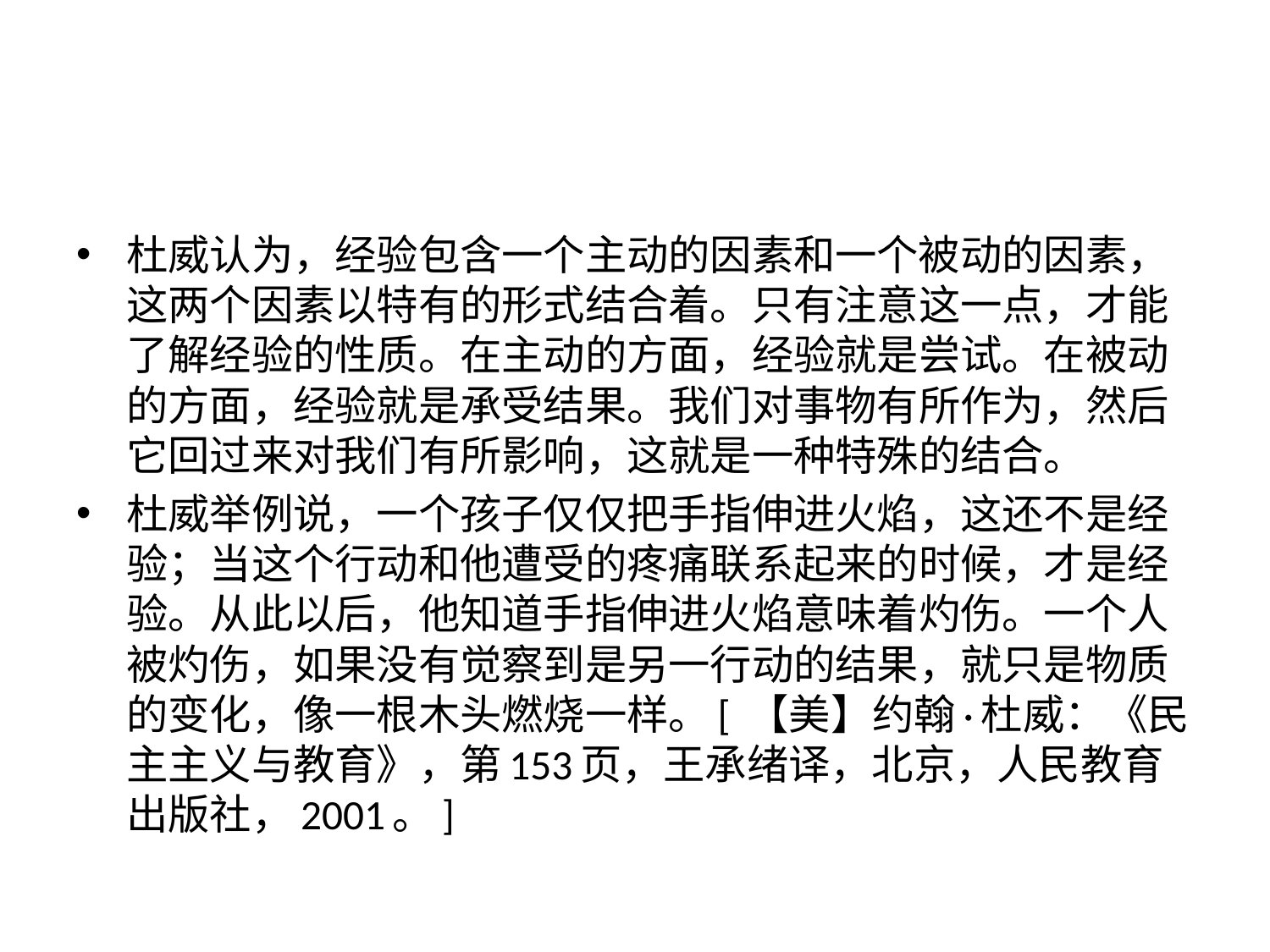

#
杜威认为，经验包含一个主动的因素和一个被动的因素，这两个因素以特有的形式结合着。只有注意这一点，才能了解经验的性质。在主动的方面，经验就是尝试。在被动的方面，经验就是承受结果。我们对事物有所作为，然后它回过来对我们有所影响，这就是一种特殊的结合。
杜威举例说，一个孩子仅仅把手指伸进火焰，这还不是经验；当这个行动和他遭受的疼痛联系起来的时候，才是经验。从此以后，他知道手指伸进火焰意味着灼伤。一个人被灼伤，如果没有觉察到是另一行动的结果，就只是物质的变化，像一根木头燃烧一样。[ 【美】约翰·杜威：《民主主义与教育》，第153页，王承绪译，北京，人民教育出版社，2001。]